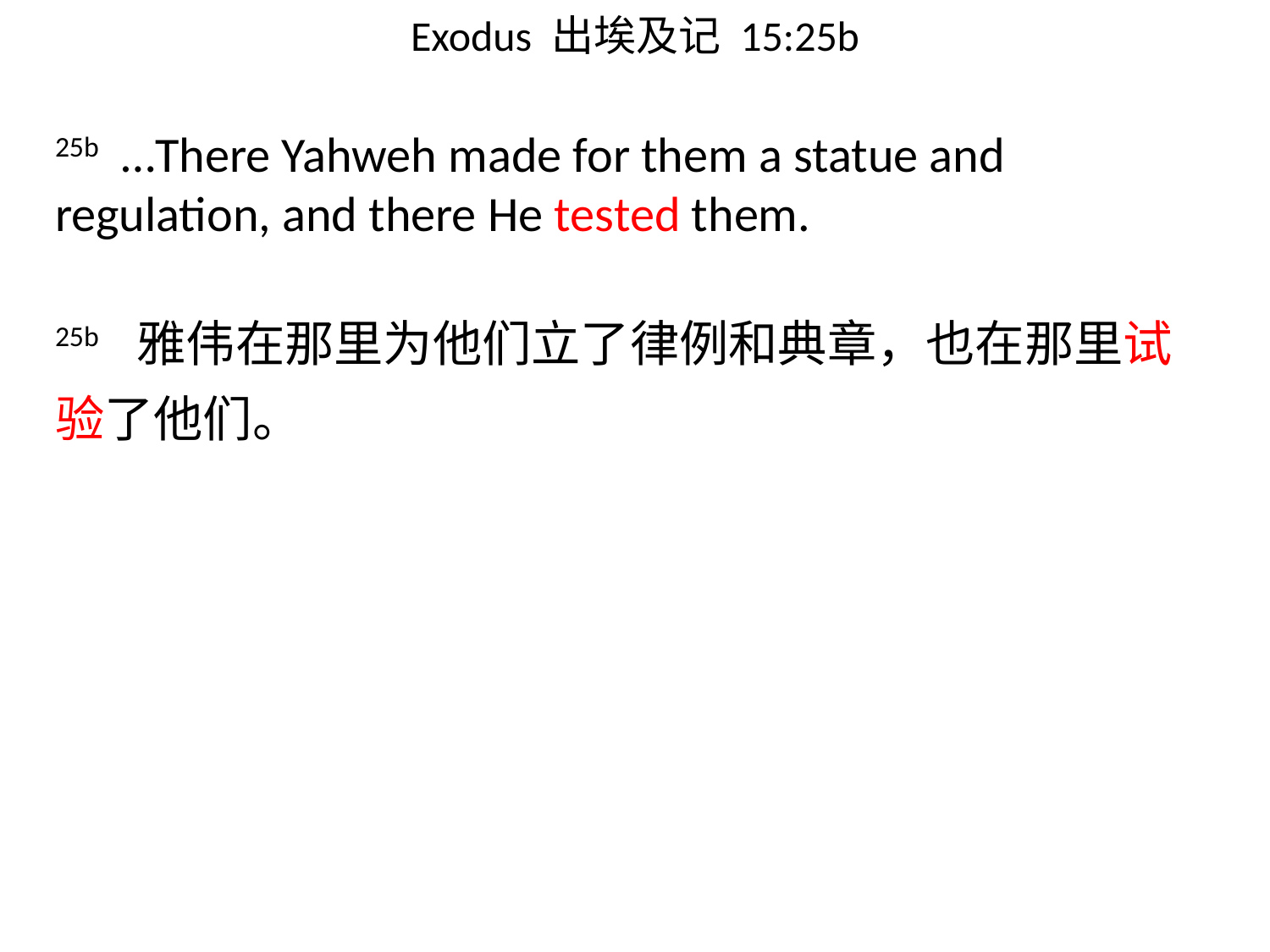

# Exodus 出埃及记 15:25b
25b  …There Yahweh made for them a statue and regulation, and there He tested them.

25b    雅伟在那里为他们立了律例和典章，也在那里试验了他们。